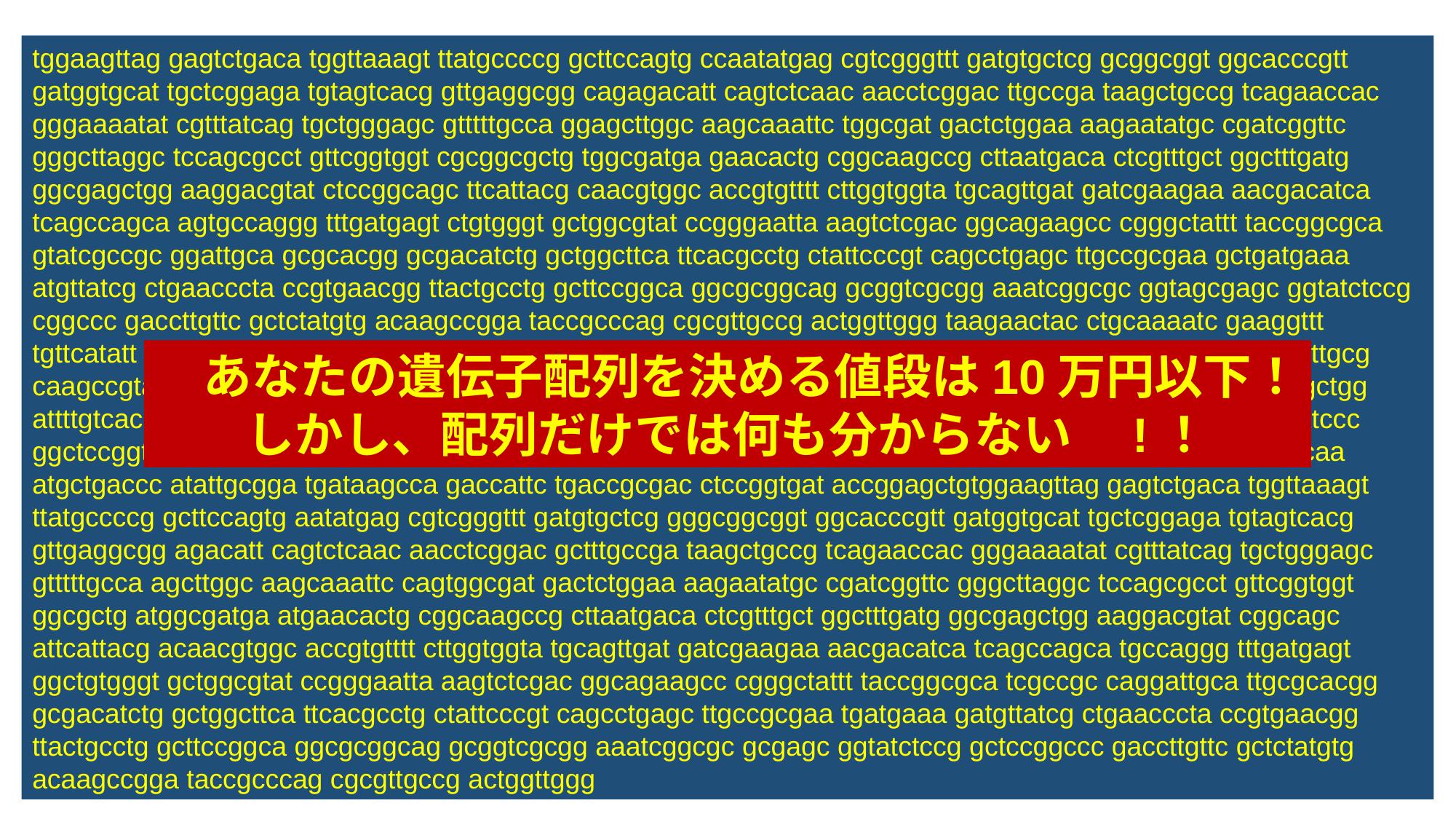

tggaagttag gagtctgaca tggttaaagt ttatgccccg gcttccagtg ccaatatgag cgtcgggttt gatgtgctcg gcggcggt ggcacccgtt gatggtgcat tgctcggaga tgtagtcacg gttgaggcgg cagagacatt cagtctcaac aacctcggac ttgccga taagctgccg tcagaaccac gggaaaatat cgtttatcag tgctgggagc gtttttgcca ggagcttggc aagcaaattc tggcgat gactctggaa aagaatatgc cgatcggttc gggcttaggc tccagcgcct gttcggtggt cgcggcgctg tggcgatga gaacactg cggcaagccg cttaatgaca ctcgtttgct ggctttgatg ggcgagctgg aaggacgtat ctccggcagc ttcattacg caacgtggc accgtgtttt cttggtggta tgcagttgat gatcgaagaa aacgacatca tcagccagca agtgccaggg tttgatgagt ctgtgggt gctggcgtat ccgggaatta aagtctcgac ggcagaagcc cgggctattt taccggcgca gtatcgccgc ggattgca gcgcacgg gcgacatctg gctggcttca ttcacgcctg ctattcccgt cagcctgagc ttgccgcgaa gctgatgaaa atgttatcg ctgaacccta ccgtgaacgg ttactgcctg gcttccggca ggcgcggcag gcggtcgcgg aaatcggcgc ggtagcgagc ggtatctccg cggccc gaccttgttc gctctatgtg acaagccgga taccgcccag cgcgttgccg actggttggg taagaactac ctgcaaaatc gaaggttt tgttcatatt tgccggctgg atacggcggg cgcacgagta ctggaaaact aaatgaaact caatctgaaagatcaca acgagcaggt cagctttgcg caagccgtaa cccaggggtt gggcaaaaat caggggctgt tttttccgca cgacctgccg ttcagcc tgactgaaat tgatgagatg ctgaagctgg attttgtcac ccgcaatgcg aagatcctct cggcgtttat tggtgatgaa cccacagg aaatcctgga agagcgcgtg cgcgcggcgt ttgccttccc ggctccggtc gccaatgttg aaagcgatgt cggttgtctg attgttcc acgggccaac gctggcattt aaagatttcg gcggtcgctt tatggcacaa atgctgaccc atattgcgga tgataagcca gaccattc tgaccgcgac ctccggtgat accggagctgtggaagttag gagtctgaca tggttaaagt ttatgccccg gcttccagtg aatatgag cgtcgggttt gatgtgctcg gggcggcggt ggcacccgtt gatggtgcat tgctcggaga tgtagtcacg gttgaggcgg agacatt cagtctcaac aacctcggac gctttgccga taagctgccg tcagaaccac gggaaaatat cgtttatcag tgctgggagc gtttttgcca agcttggc aagcaaattc cagtggcgat gactctggaa aagaatatgc cgatcggttc gggcttaggc tccagcgcct gttcggtggt ggcgctg atggcgatga atgaacactg cggcaagccg cttaatgaca ctcgtttgct ggctttgatg ggcgagctgg aaggacgtat cggcagc attcattacg acaacgtggc accgtgtttt cttggtggta tgcagttgat gatcgaagaa aacgacatca tcagccagca tgccaggg tttgatgagt ggctgtgggt gctggcgtat ccgggaatta aagtctcgac ggcagaagcc cgggctattt taccggcgca tcgccgc caggattgca ttgcgcacgg gcgacatctg gctggcttca ttcacgcctg ctattcccgt cagcctgagc ttgccgcgaa tgatgaaa gatgttatcg ctgaacccta ccgtgaacgg ttactgcctg gcttccggca ggcgcggcag gcggtcgcgg aaatcggcgc gcgagc ggtatctccg gctccggccc gaccttgttc gctctatgtg acaagccgga taccgcccag cgcgttgccg actggttggg
　あなたの遺伝子配列を決める値段は10万円以下！
しかし、配列だけでは何も分からない　!！